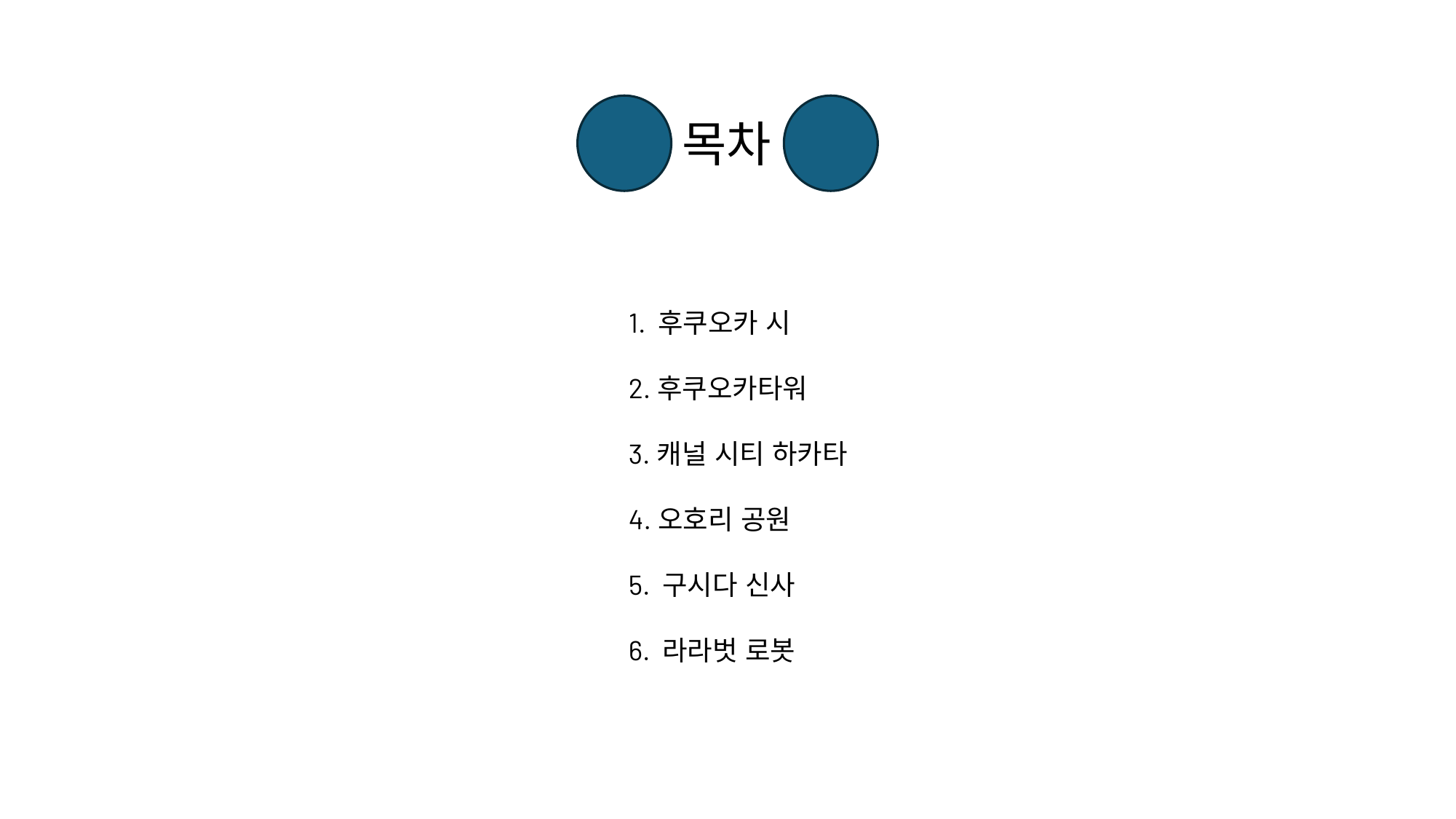

목차
1. 후쿠오카 시

2.후쿠오카타워

3.캐널 시티 하카타

4.오호리 공원

5. 구시다 신사

6. 라라벗 로봇